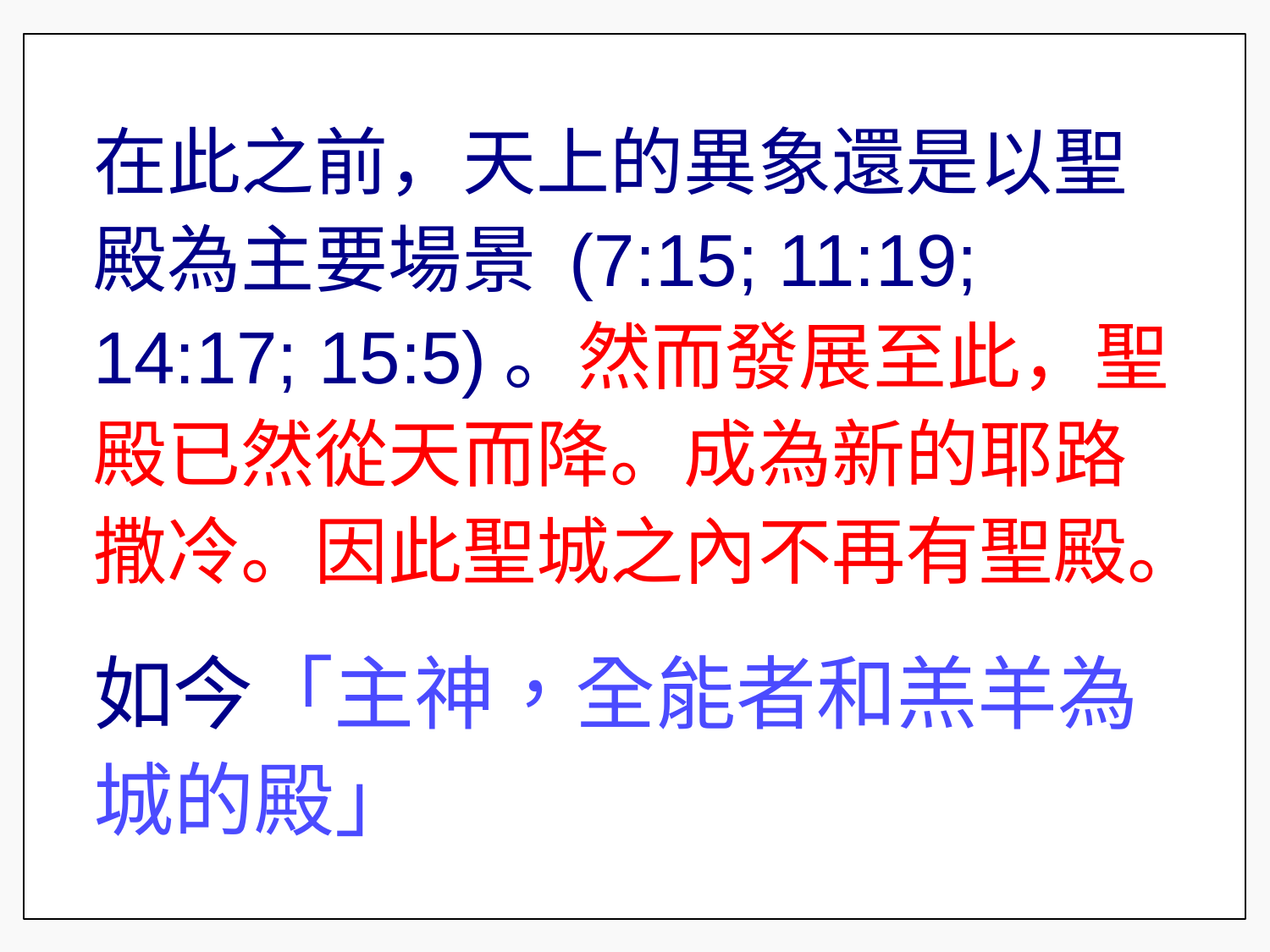

在此之前，天上的異象還是以聖殿為主要場景 (7:15; 11:19; 14:17; 15:5)。然而發展至此，聖殿已然從天而降。成為新的耶路撒冷。因此聖城之內不再有聖殿。
如今「主神，全能者和羔羊為城的殿」